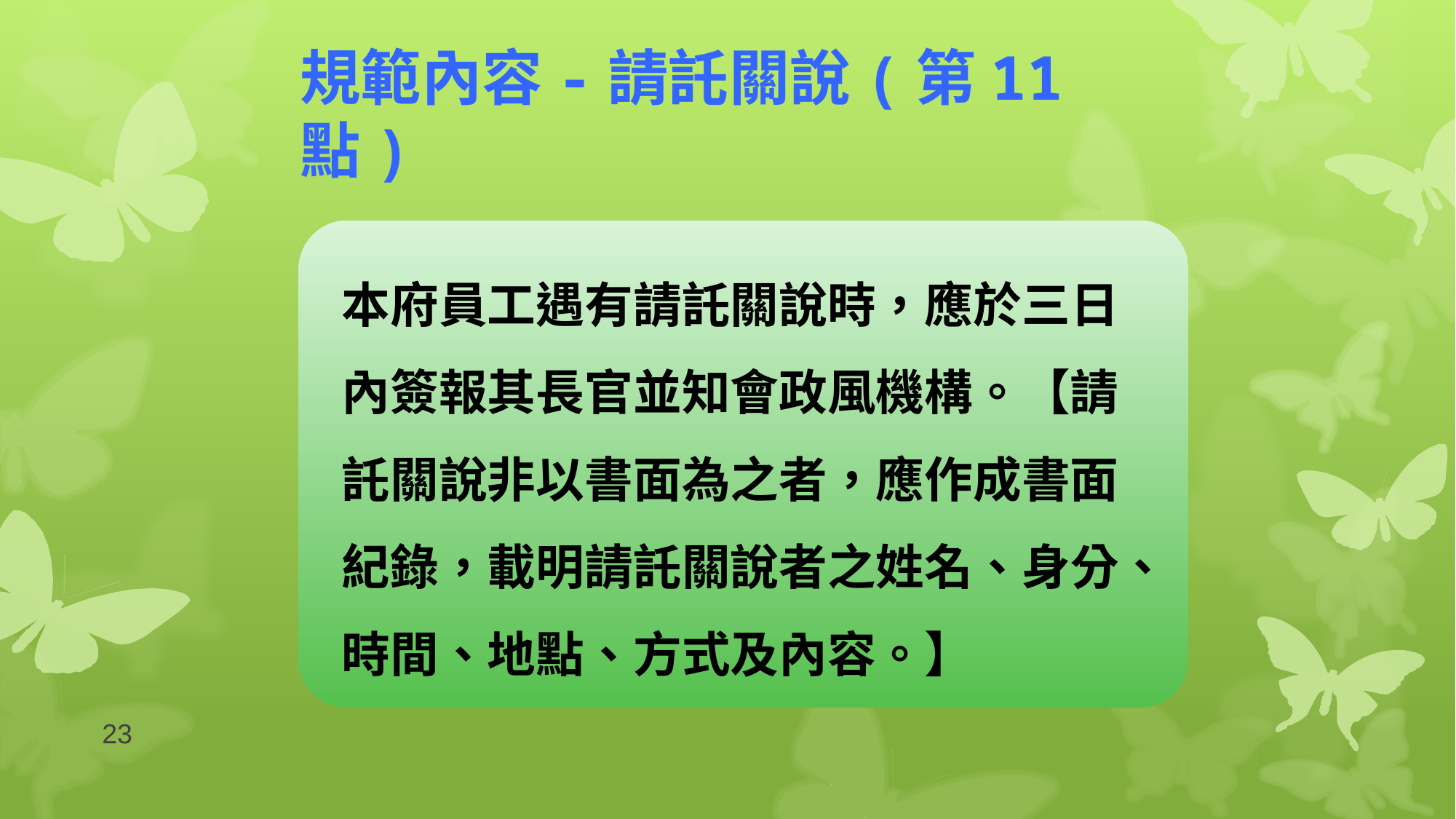

規範內容-請託關說(第11點)
本府員工遇有請託關說時，應於三日內簽報其長官並知會政風機構。【請託關說非以書面為之者，應作成書面紀錄，載明請託關說者之姓名、身分、時間、地點、方式及內容。】

23